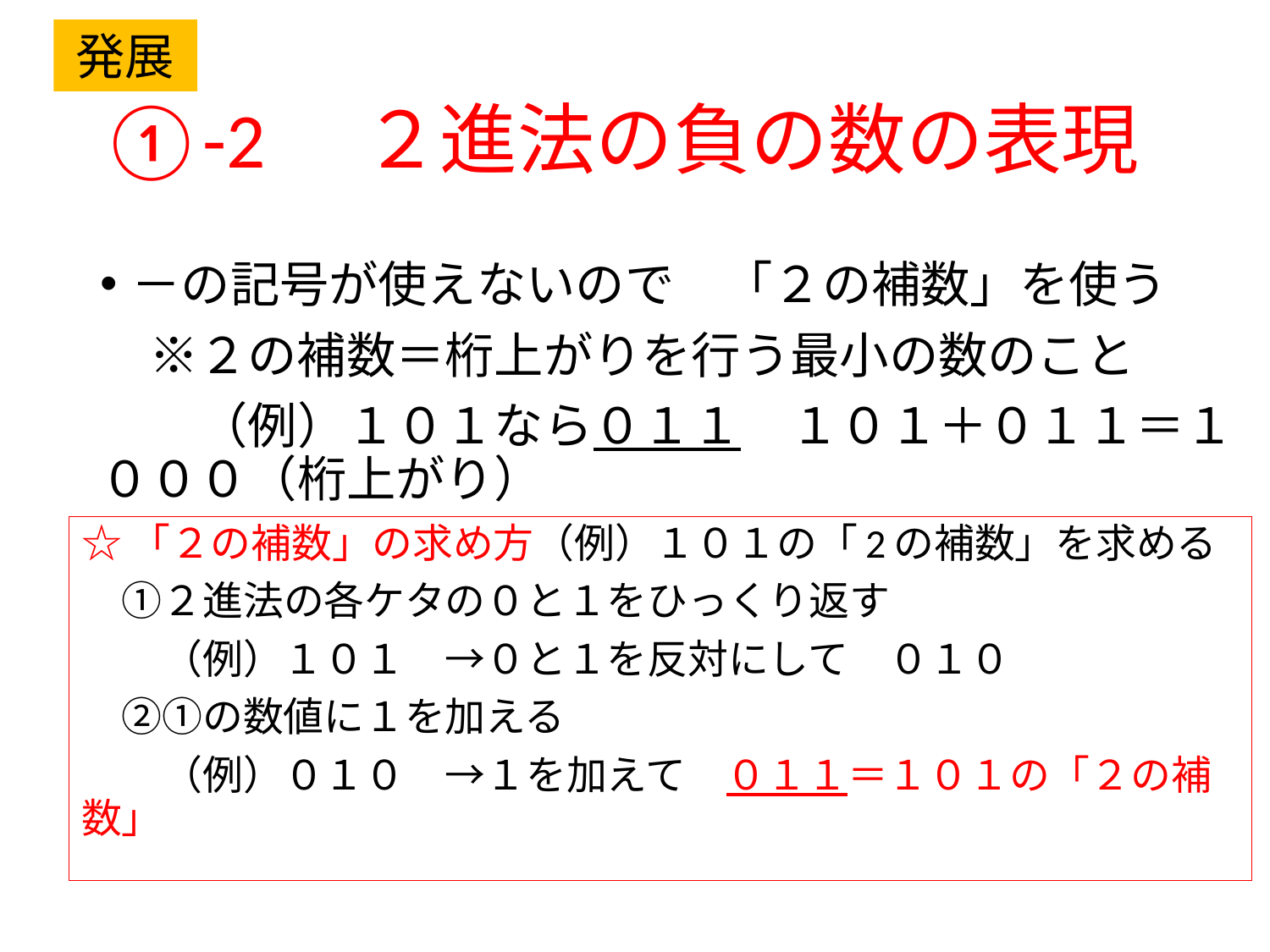

発展
# ①-2　２進法の負の数の表現
－の記号が使えないので　「２の補数」を使う
　※２の補数＝桁上がりを行う最小の数のこと
　　（例）１０１なら０１１　１０１＋０１１＝１０００（桁上がり）

☆「２の補数」の求め方（例）１０１の「2の補数」を求める
　①２進法の各ケタの０と１をひっくり返す
　　（例）１０１　→０と１を反対にして　０１０
　②①の数値に１を加える
　　（例）０１０　→１を加えて　０１１＝１０１の「２の補数」